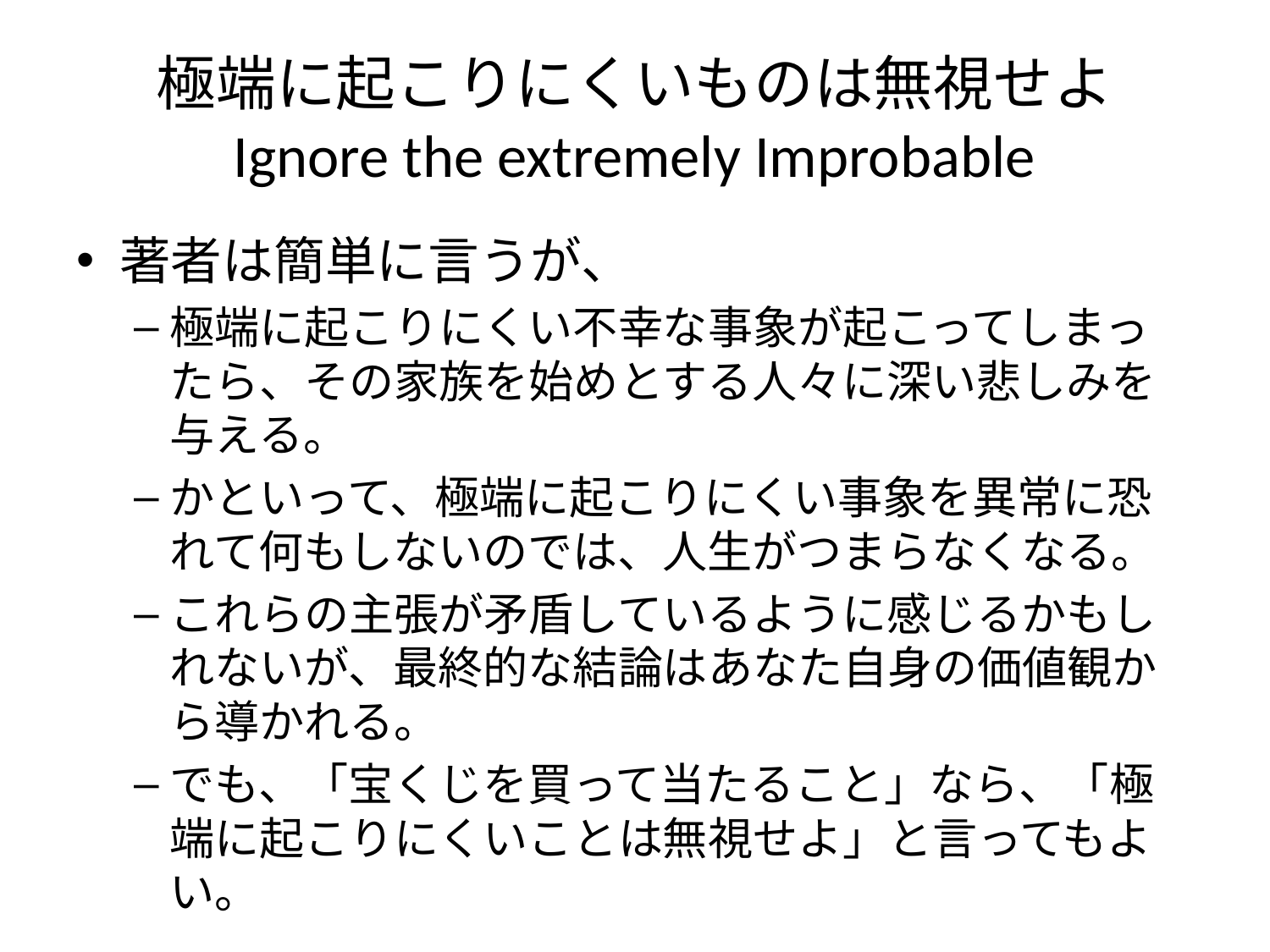

# 極端に起こりにくいものは無視せよ Ignore the extremely Improbable
著者は簡単に言うが、
極端に起こりにくい不幸な事象が起こってしまったら、その家族を始めとする人々に深い悲しみを与える。
かといって、極端に起こりにくい事象を異常に恐れて何もしないのでは、人生がつまらなくなる。
これらの主張が矛盾しているように感じるかもしれないが、最終的な結論はあなた自身の価値観から導かれる。
でも、「宝くじを買って当たること」なら、「極端に起こりにくいことは無視せよ」と言ってもよい。